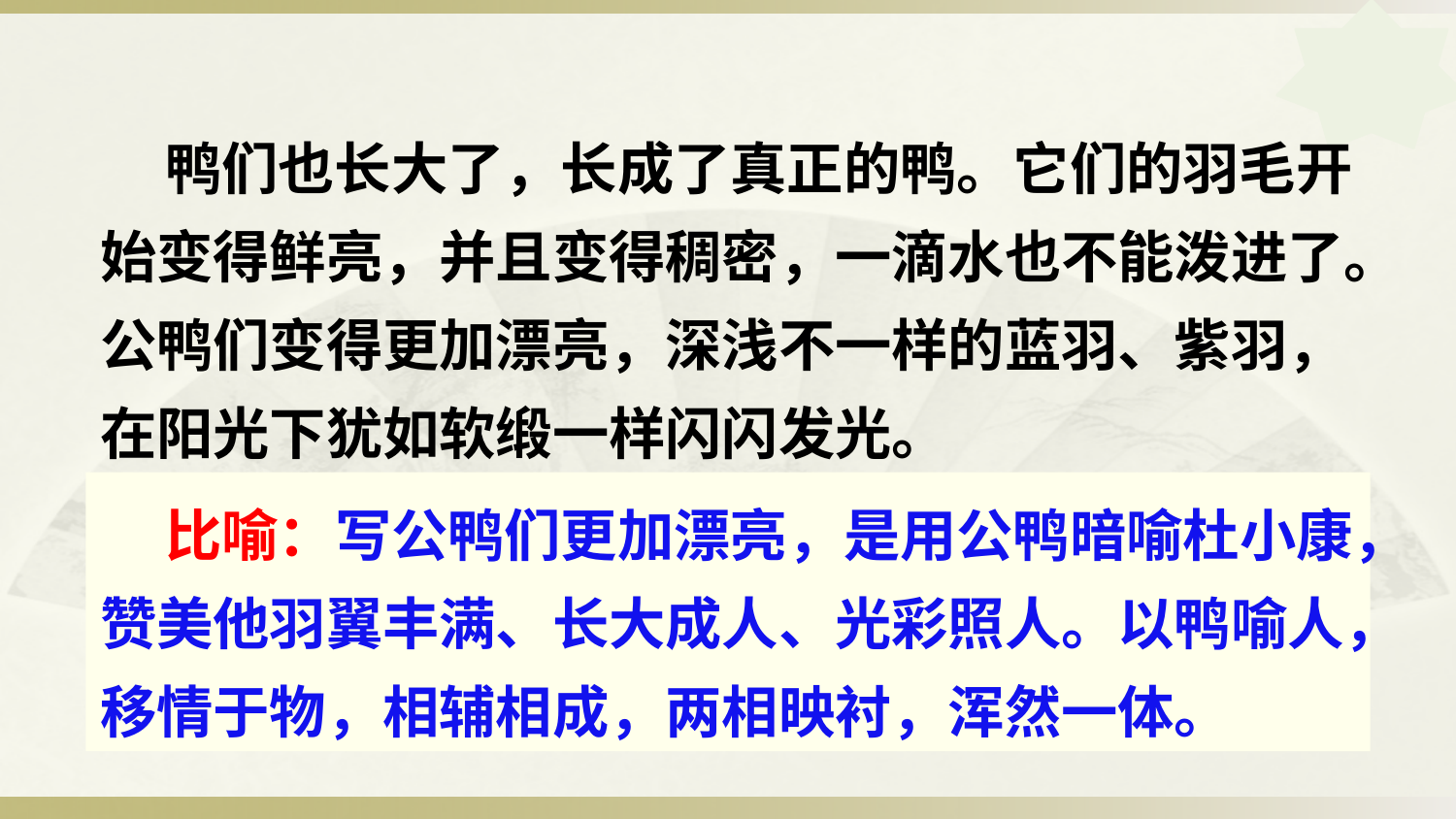

鸭们也长大了，长成了真正的鸭。它们的羽毛开始变得鲜亮，并且变得稠密，一滴水也不能泼进了。公鸭们变得更加漂亮，深浅不一样的蓝羽、紫羽，在阳光下犹如软缎一样闪闪发光。
    比喻：写公鸭们更加漂亮，是用公鸭暗喻杜小康，赞美他羽翼丰满、长大成人、光彩照人。以鸭喻人，移情于物，相辅相成，两相映衬，浑然一体。